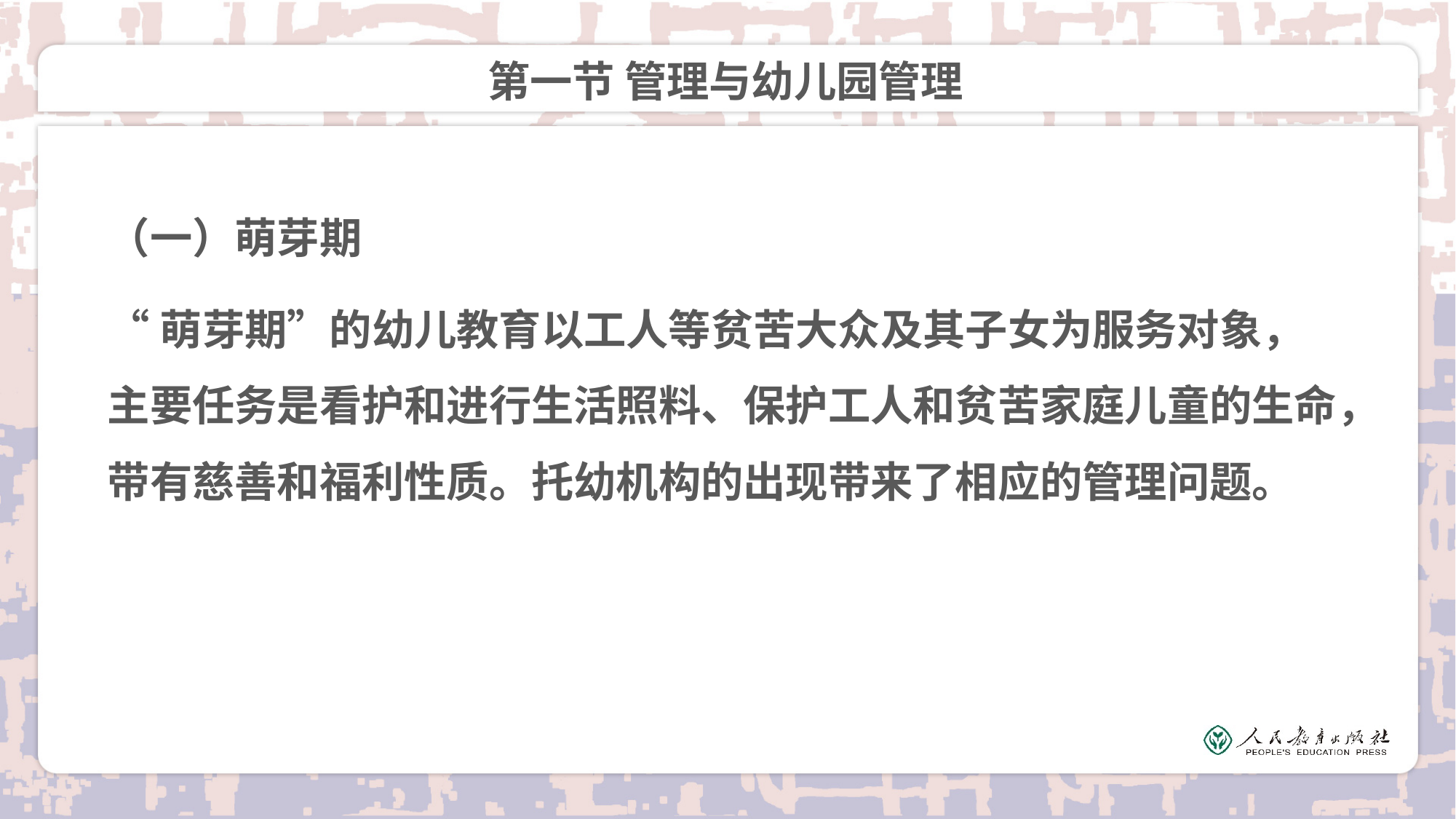

# 第一节 管理与幼儿园管理
（一）萌芽期
“萌芽期”的幼儿教育以工人等贫苦大众及其子女为服务对象，主要任务是看护和进行生活照料、保护工人和贫苦家庭儿童的生命，带有慈善和福利性质。托幼机构的出现带来了相应的管理问题。